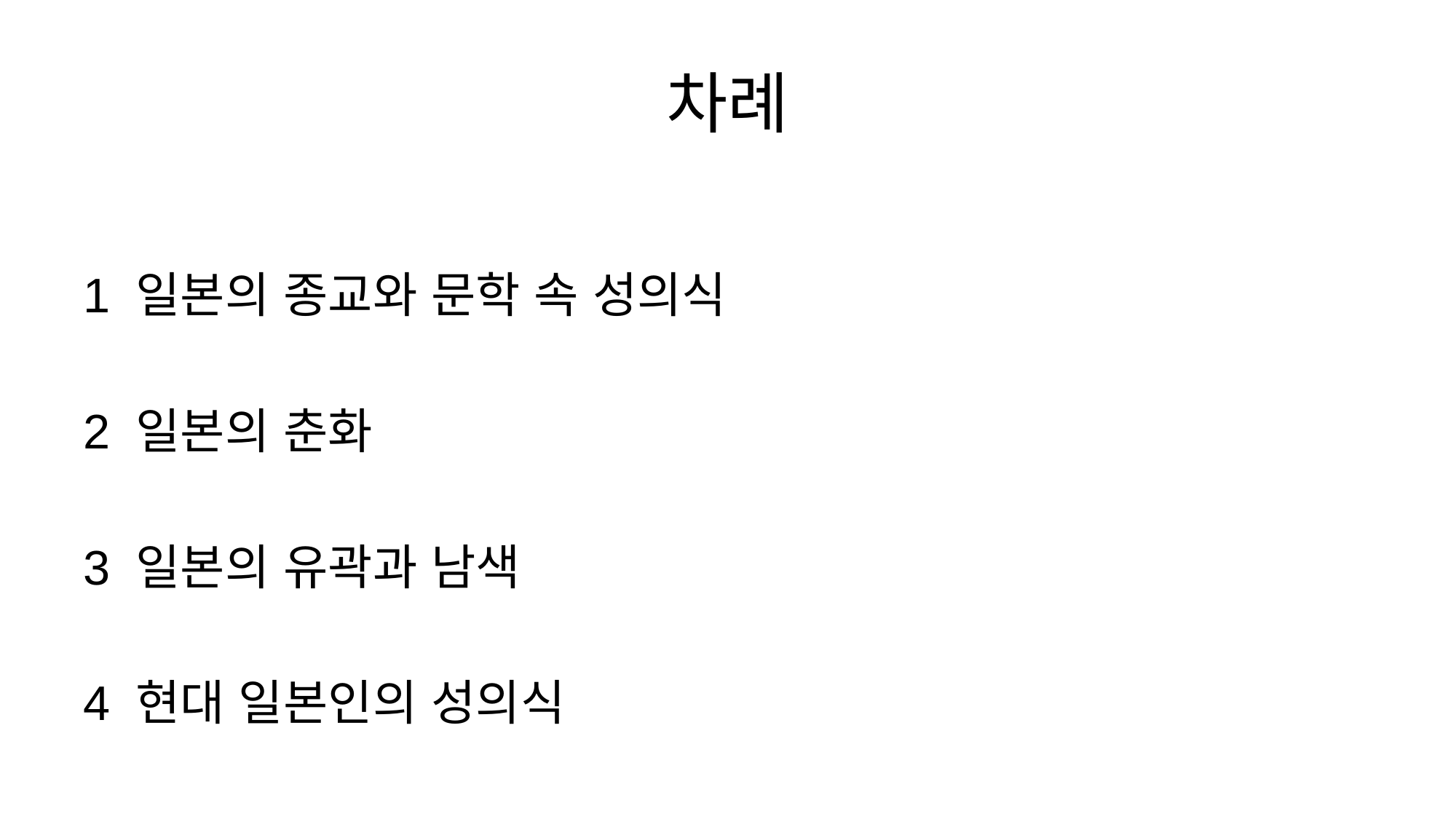

# 차례

1 일본의 종교와 문학 속 성의식

2 일본의 춘화

3 일본의 유곽과 남색

4 현대 일본인의 성의식